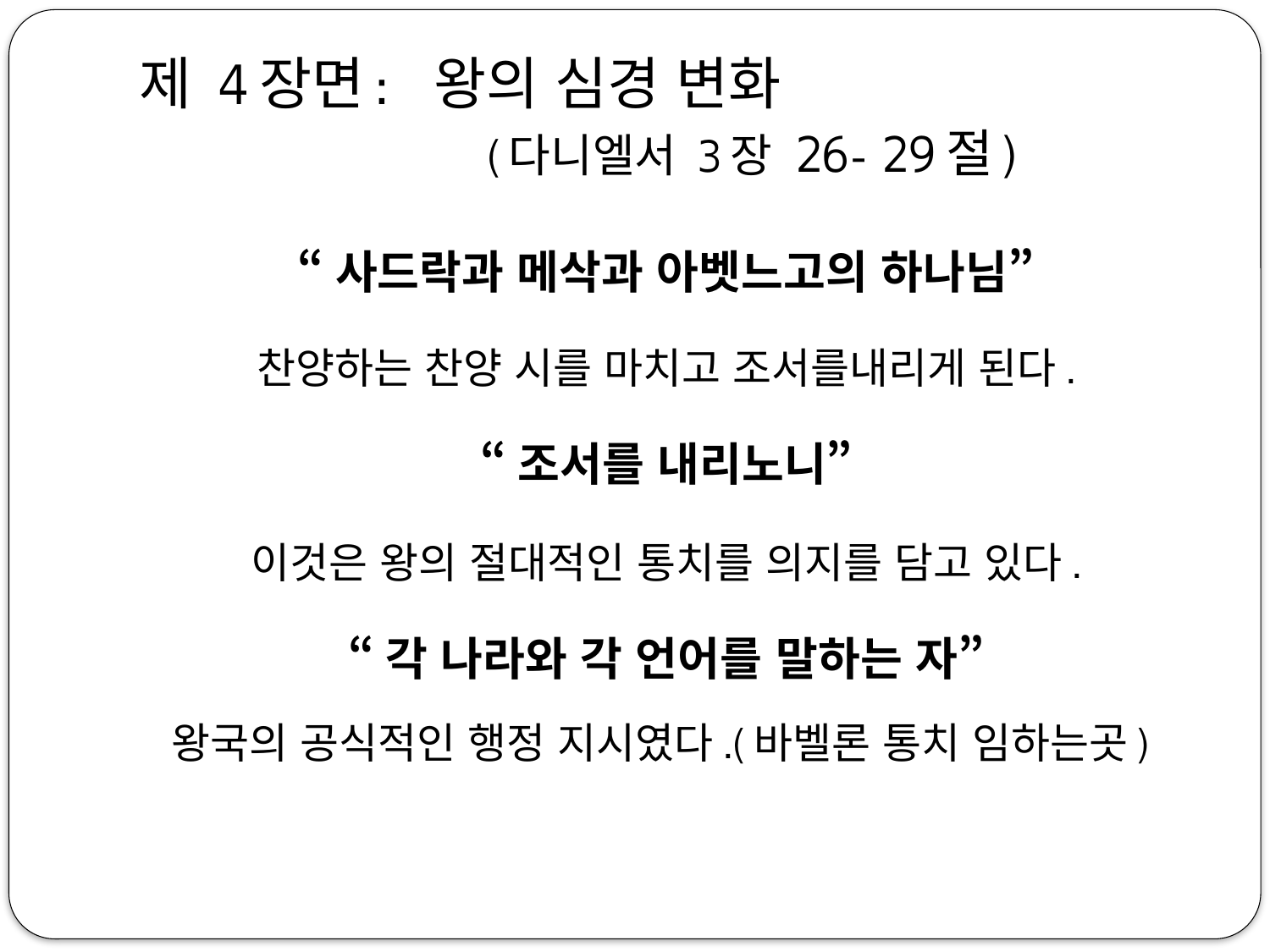

# 제 4장면:  왕의 심경 변화 (다니엘서 3장 26- 29절)

“사드락과 메삭과 아벳느고의 하나님”

찬양하는 찬양 시를 마치고 조서를내리게 된다.

“조서를 내리노니”

이것은 왕의 절대적인 통치를 의지를 담고 있다.

“각 나라와 각 언어를 말하는 자”

왕국의 공식적인 행정 지시였다.(바벨론 통치 임하는곳)